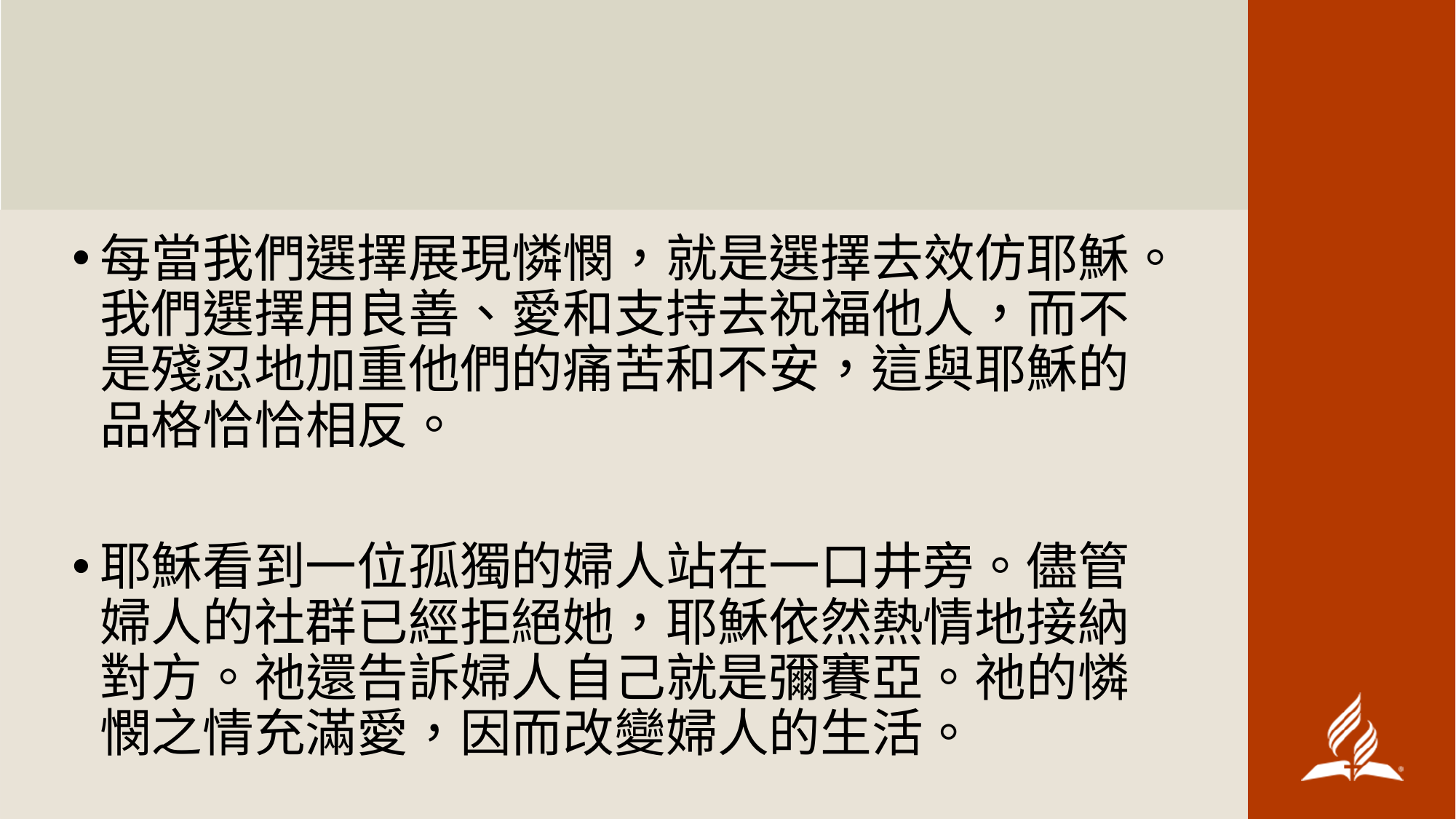

每當我們選擇展現憐憫，就是選擇去效仿耶穌。我們選擇用良善、愛和支持去祝福他人，而不是殘忍地加重他們的痛苦和不安，這與耶穌的品格恰恰相反。

耶穌看到一位孤獨的婦人站在一口井旁。儘管婦人的社群已經拒絕她，耶穌依然熱情地接納對方。祂還告訴婦人自己就是彌賽亞。祂的憐憫之情充滿愛，因而改變婦人的生活。